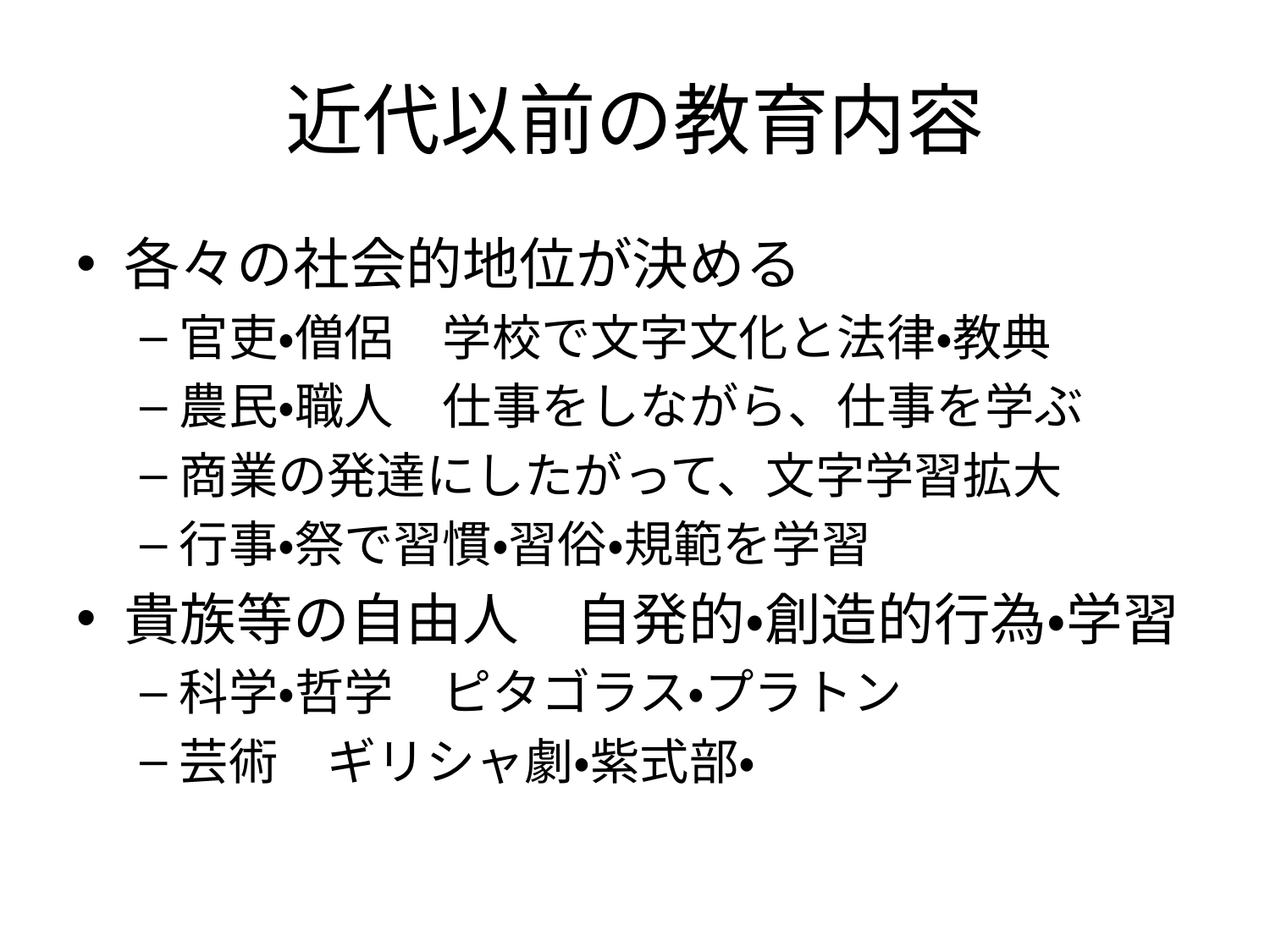

# 近代以前の教育内容
各々の社会的地位が決める
官吏・僧侶　学校で文字文化と法律・教典
農民・職人　仕事をしながら、仕事を学ぶ
商業の発達にしたがって、文字学習拡大
行事・祭で習慣・習俗・規範を学習
貴族等の自由人　自発的・創造的行為・学習
科学・哲学　ピタゴラス・プラトン
芸術　ギリシャ劇・紫式部・